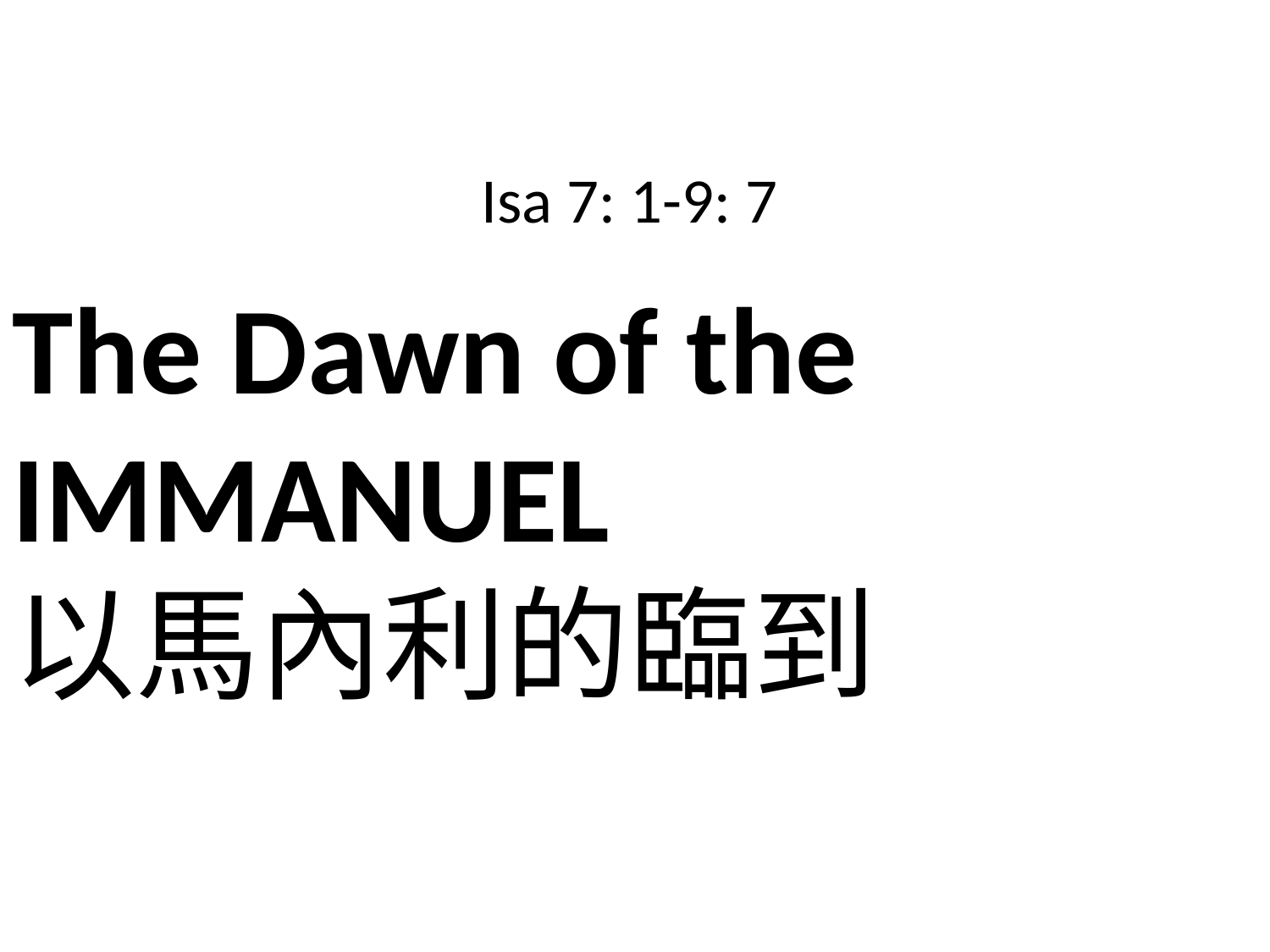

Isa 7: 1-9: 7
The Dawn of the
IMMANUEL
以馬內利的臨到